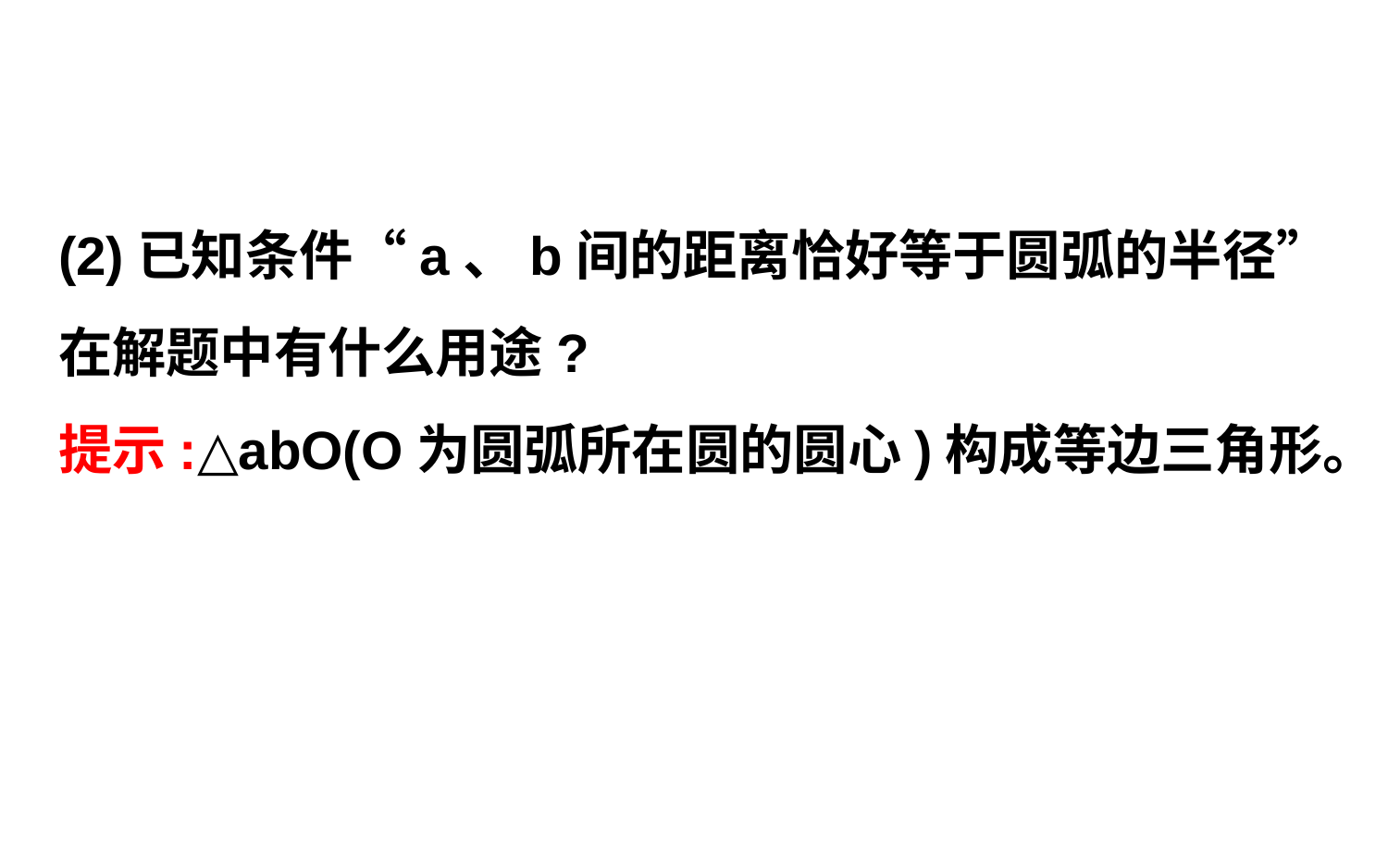

(2)已知条件“a、b间的距离恰好等于圆弧的半径”在解题中有什么用途?
提示:△abO(O为圆弧所在圆的圆心)构成等边三角形。